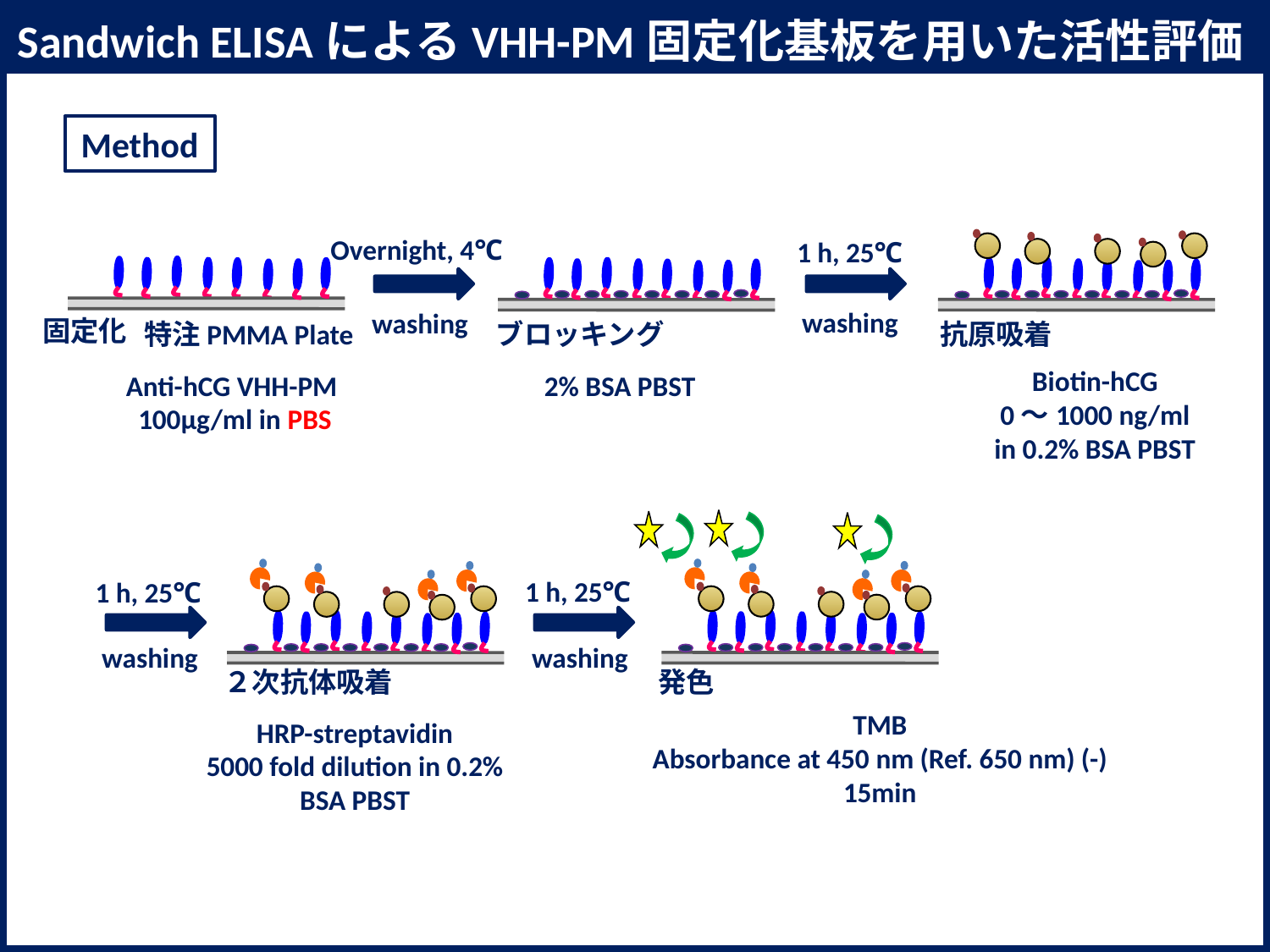

Sandwich ELISAによるVHH-PM固定化基板を用いた活性評価
Method
Overnight, 4℃
1 h, 25℃

washing
washing
固定化
特注PMMA Plate
ブロッキング
抗原吸着
Biotin-hCG
 0～1000 ng/ml
in 0.2% BSA PBST
Anti-hCG VHH-PM
100µg/ml in PBS
2% BSA PBST

1 h, 25℃
1 h, 25℃

washing
washing
２次抗体吸着
発色
TMB
Absorbance at 450 nm (Ref. 650 nm) (-)
15min
HRP-streptavidin
5000 fold dilution in 0.2% BSA PBST